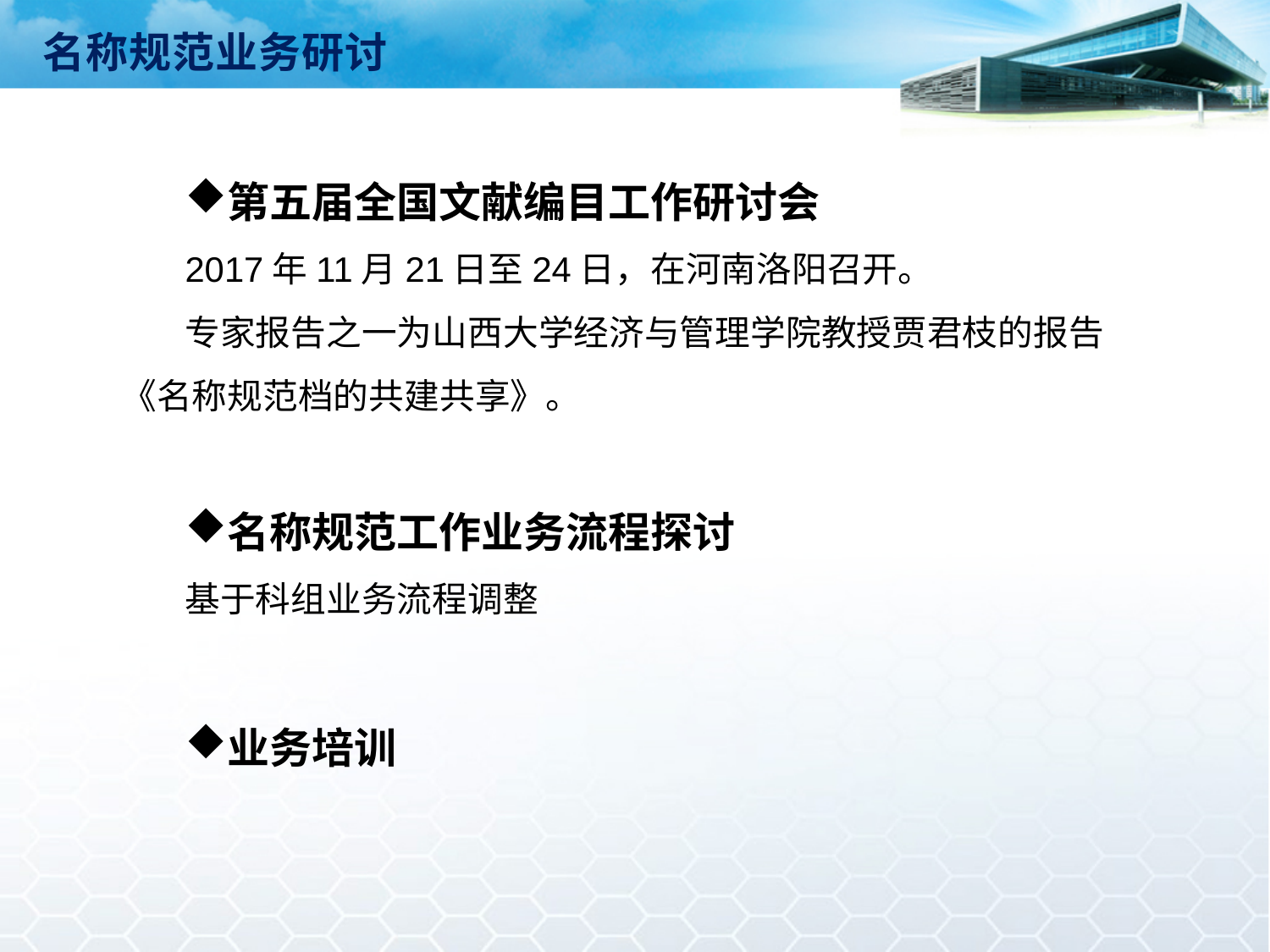

名称规范业务研讨
第五届全国文献编目工作研讨会
2017年11月21日至24日，在河南洛阳召开。
专家报告之一为山西大学经济与管理学院教授贾君枝的报告《名称规范档的共建共享》。

名称规范工作业务流程探讨
基于科组业务流程调整

业务培训